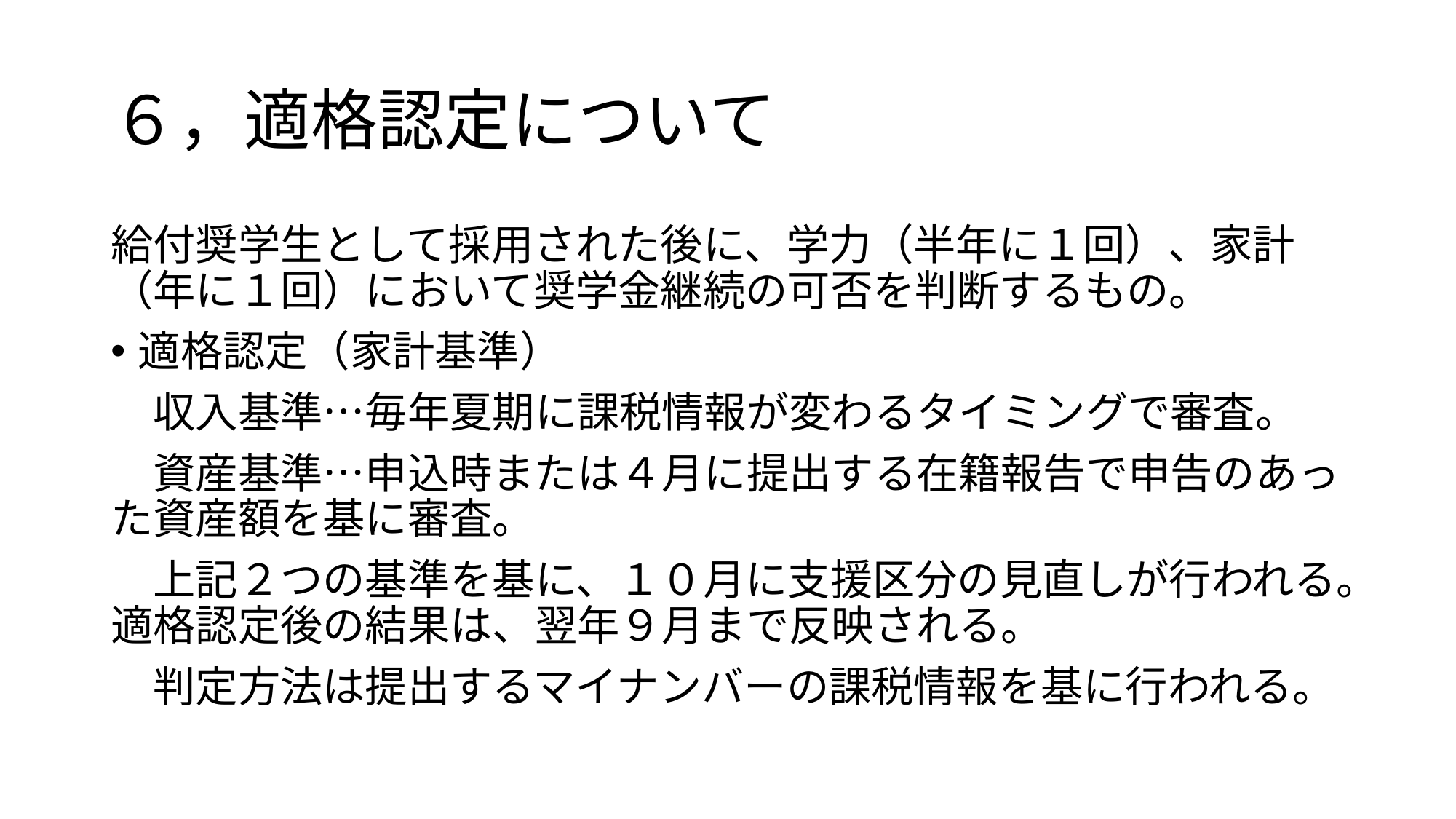

# ６，適格認定について
給付奨学生として採用された後に、学力（半年に１回）、家計（年に１回）において奨学金継続の可否を判断するもの。
適格認定（家計基準）
　収入基準…毎年夏期に課税情報が変わるタイミングで審査。
　資産基準…申込時または４月に提出する在籍報告で申告のあった資産額を基に審査。
　上記２つの基準を基に、１０月に支援区分の見直しが行われる。適格認定後の結果は、翌年９月まで反映される。
　判定方法は提出するマイナンバーの課税情報を基に行われる。